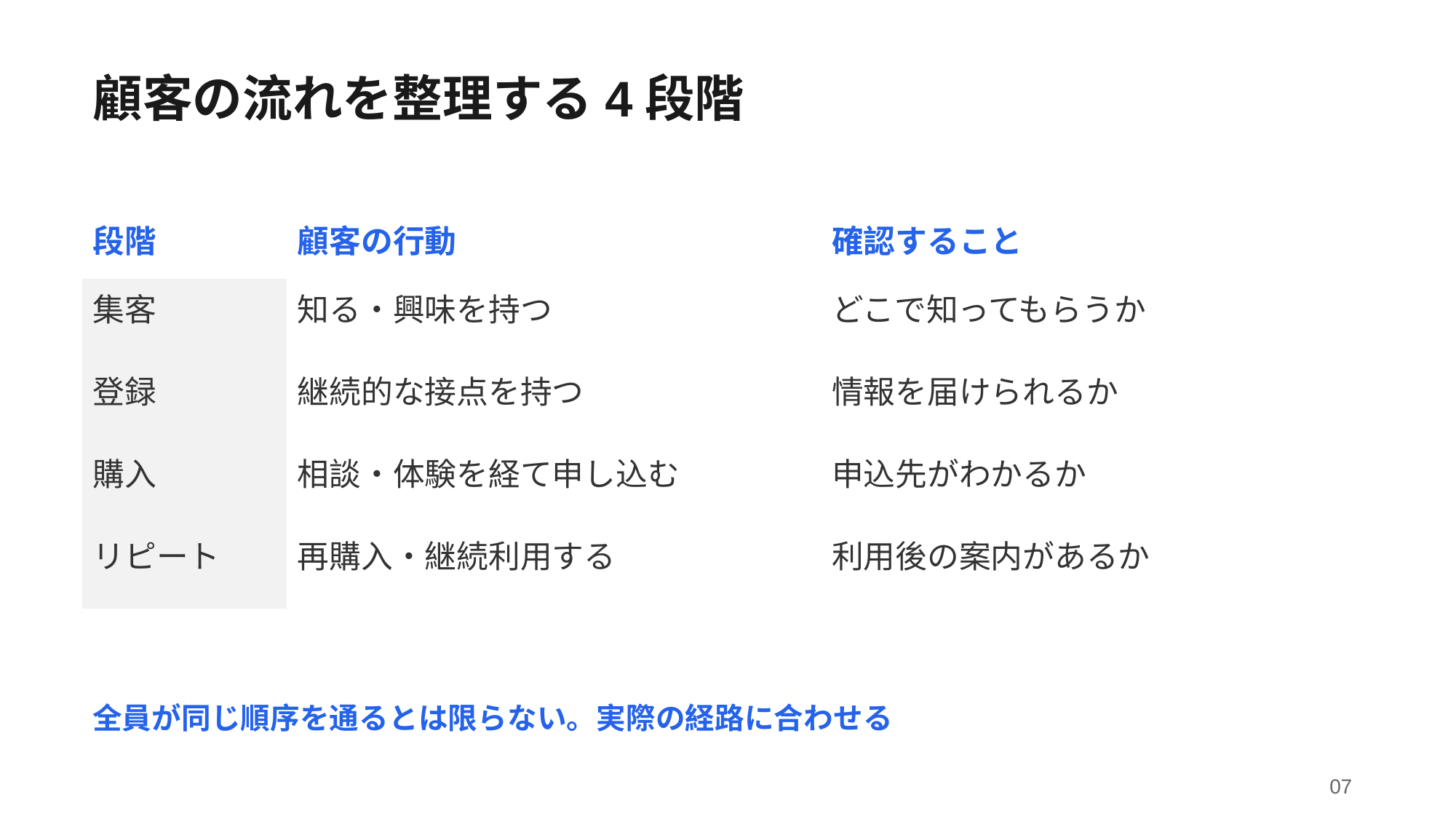

顧客の流れを整理する4段階
| 段階 | 顧客の行動 | 確認すること |
| --- | --- | --- |
| 集客 | 知る・興味を持つ | どこで知ってもらうか |
| 登録 | 継続的な接点を持つ | 情報を届けられるか |
| 購入 | 相談・体験を経て申し込む | 申込先がわかるか |
| リピート | 再購入・継続利用する | 利用後の案内があるか |
全員が同じ順序を通るとは限らない。実際の経路に合わせる
07